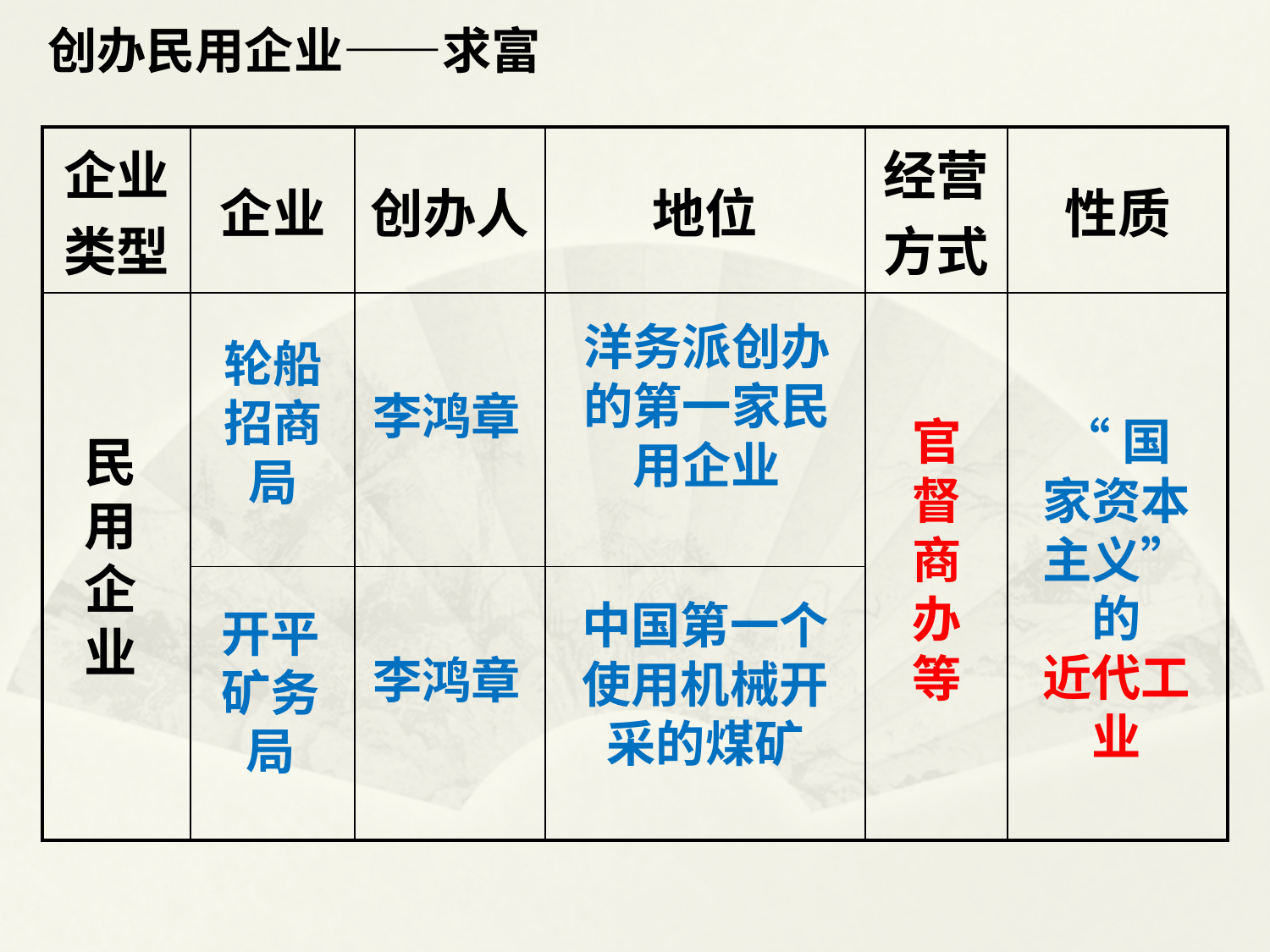

创办民用企业——求富
| 企业类型 | 企业 | 创办人 | 地位 | 经营方式 | 性质 |
| --- | --- | --- | --- | --- | --- |
|  |  |  |  |  |  |
|  |  |  |  |  |  |
洋务派创办的第一家民用企业
轮船招商局
李鸿章
官督商办等
“国家资本主义”的
近代工业
民用企业
中国第一个使用机械开采的煤矿
开平矿务局
李鸿章